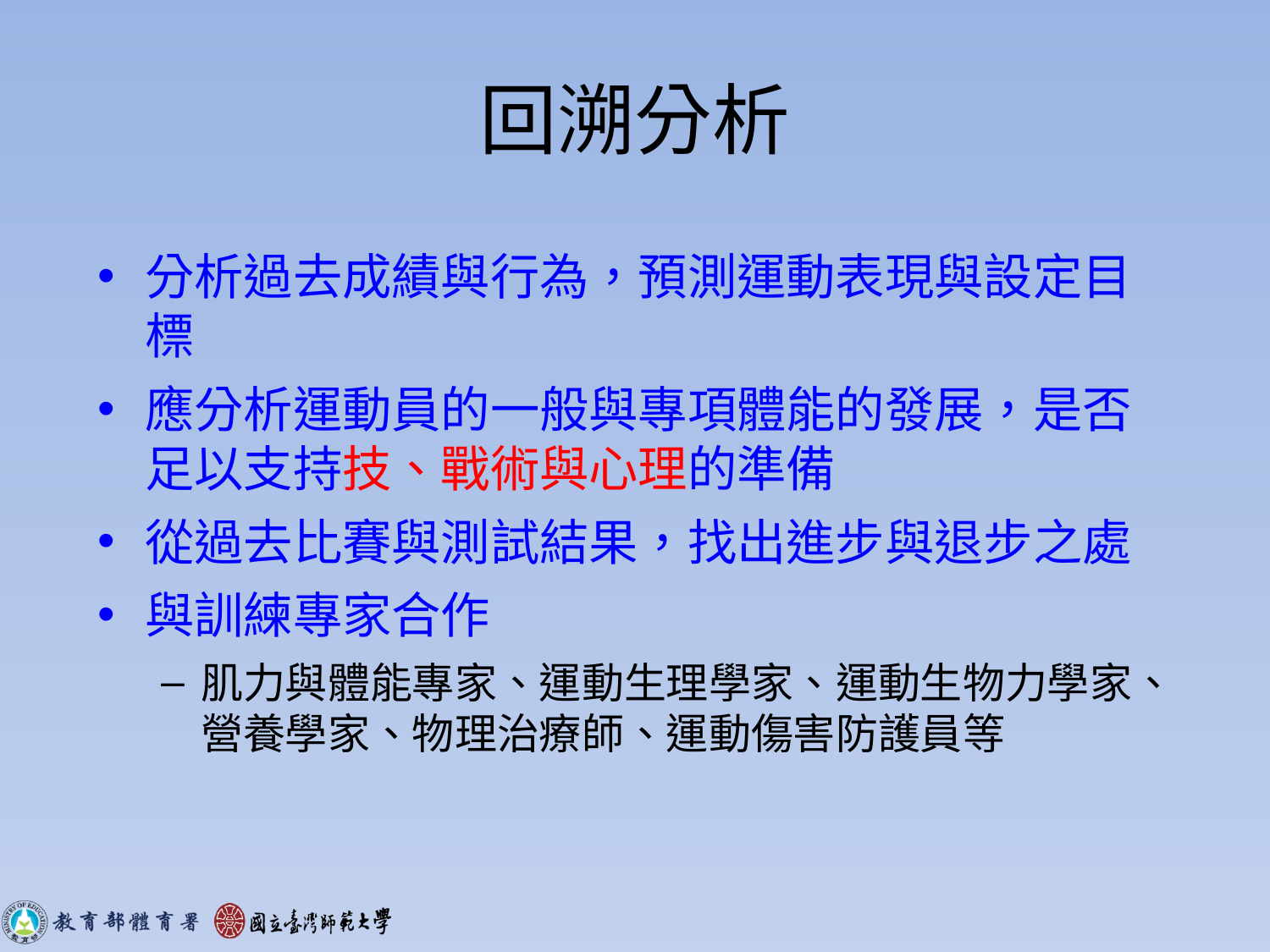

# 回溯分析
分析過去成績與行為，預測運動表現與設定目標
應分析運動員的一般與專項體能的發展，是否足以支持技、戰術與心理的準備
從過去比賽與測試結果，找出進步與退步之處
與訓練專家合作
肌力與體能專家、運動生理學家、運動生物力學家、營養學家、物理治療師、運動傷害防護員等